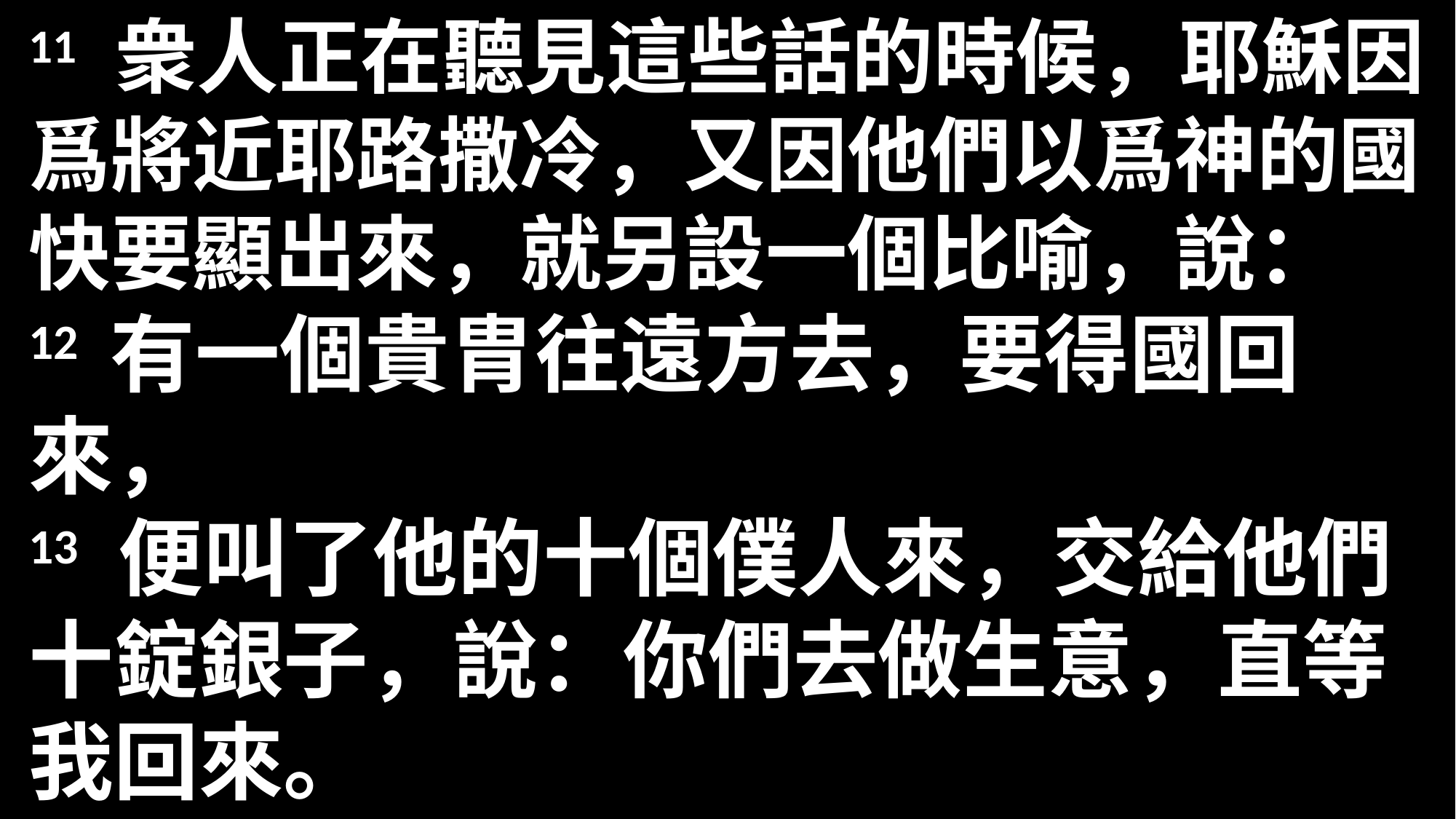

11 衆人正在聽見這些話的時候，耶穌因爲將近耶路撒冷，又因他們以爲神的國快要顯出來，就另設一個比喻，說：
12 有一個貴胄往遠方去，要得國回來，
13 便叫了他的十個僕人來，交給他們十錠銀子，說：你們去做生意，直等我回來。